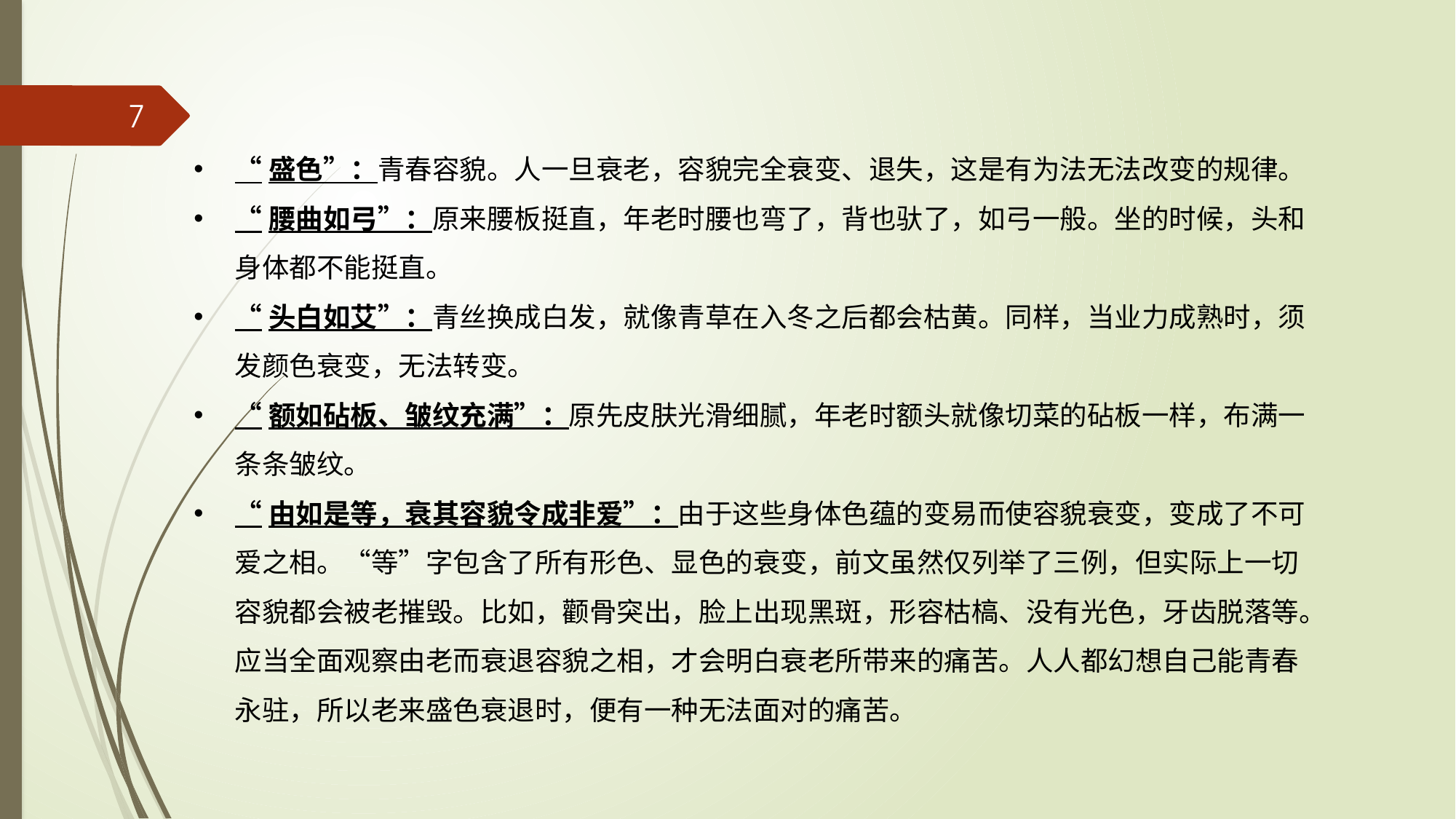

7
“盛色”：青春容貌。人一旦衰老，容貌完全衰变、退失，这是有为法无法改变的规律。
“腰曲如弓”：原来腰板挺直，年老时腰也弯了，背也驮了，如弓一般。坐的时候，头和身体都不能挺直。
“头白如艾”：青丝换成白发，就像青草在入冬之后都会枯黄。同样，当业力成熟时，须发颜色衰变，无法转变。
“额如砧板、皱纹充满”：原先皮肤光滑细腻，年老时额头就像切菜的砧板一样，布满一条条皱纹。
“由如是等，衰其容貌令成非爱”：由于这些身体色蕴的变易而使容貌衰变，变成了不可爱之相。“等”字包含了所有形色、显色的衰变，前文虽然仅列举了三例，但实际上一切容貌都会被老摧毁。比如，颧骨突出，脸上出现黑斑，形容枯槁、没有光色，牙齿脱落等。应当全面观察由老而衰退容貌之相，才会明白衰老所带来的痛苦。人人都幻想自己能青春永驻，所以老来盛色衰退时，便有一种无法面对的痛苦。